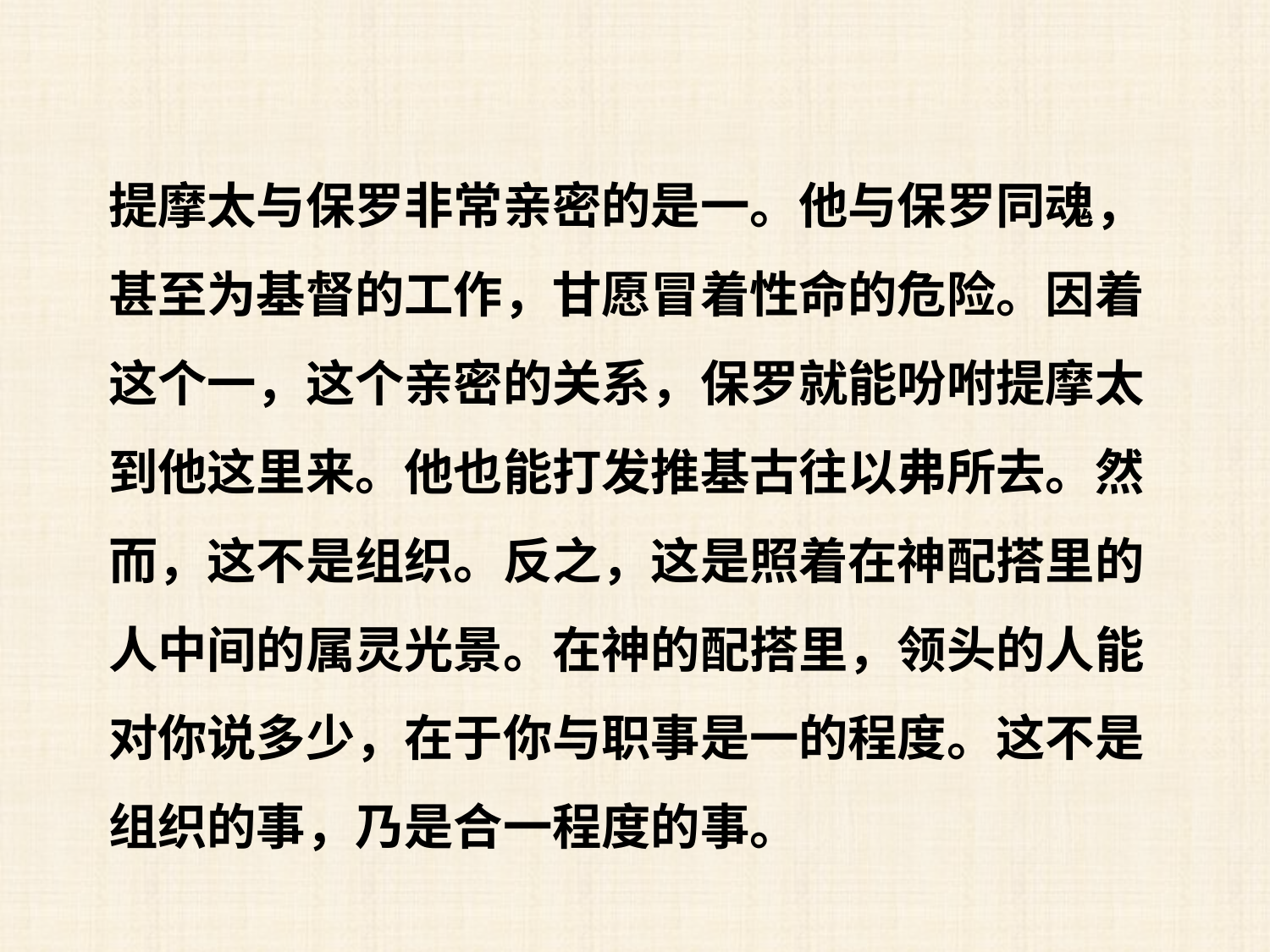

提摩太与保罗非常亲密的是一。他与保罗同魂，甚至为基督的工作，甘愿冒着性命的危险。因着这个一，这个亲密的关系，保罗就能吩咐提摩太到他这里来。他也能打发推基古往以弗所去。然而，这不是组织。反之，这是照着在神配搭里的人中间的属灵光景。在神的配搭里，领头的人能对你说多少，在于你与职事是一的程度。这不是组织的事，乃是合一程度的事。